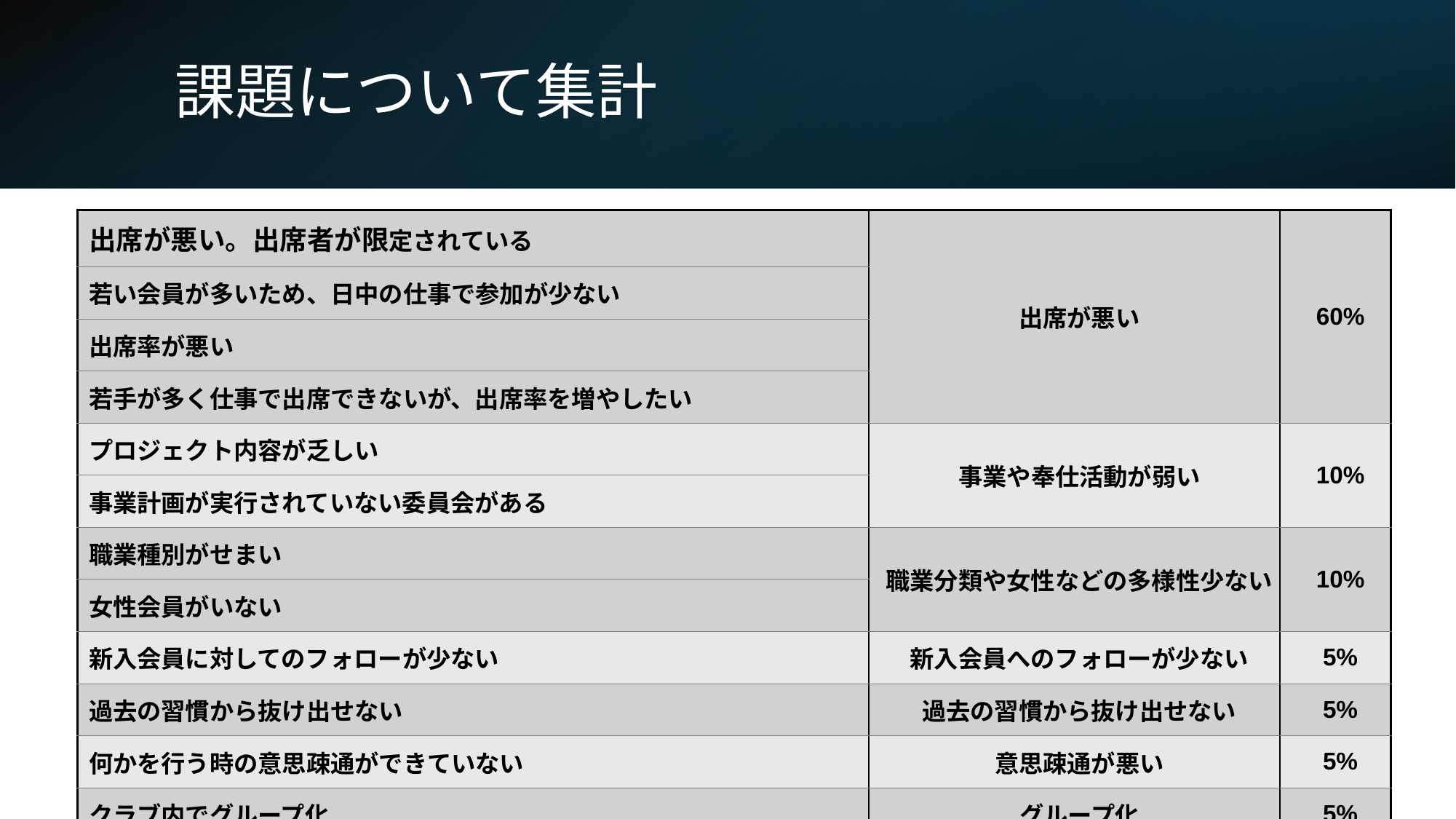

# 課題について集計
| 出席が悪い。出席者が限定されている | 出席が悪い | 60% |
| --- | --- | --- |
| 若い会員が多いため、日中の仕事で参加が少ない |  |  |
| 出席率が悪い |  |  |
| 若手が多く仕事で出席できないが、出席率を増やしたい |  |  |
| プロジェクト内容が乏しい | 事業や奉仕活動が弱い | 10% |
| 事業計画が実行されていない委員会がある |  |  |
| 職業種別がせまい | 職業分類や女性などの多様性少ない | 10% |
| 女性会員がいない |  |  |
| 新入会員に対してのフォローが少ない | 新入会員へのフォローが少ない | 5% |
| 過去の習慣から抜け出せない | 過去の習慣から抜け出せない | 5% |
| 何かを行う時の意思疎通ができていない | 意思疎通が悪い | 5% |
| クラブ内でグループ化 | グループ化 | 5% |